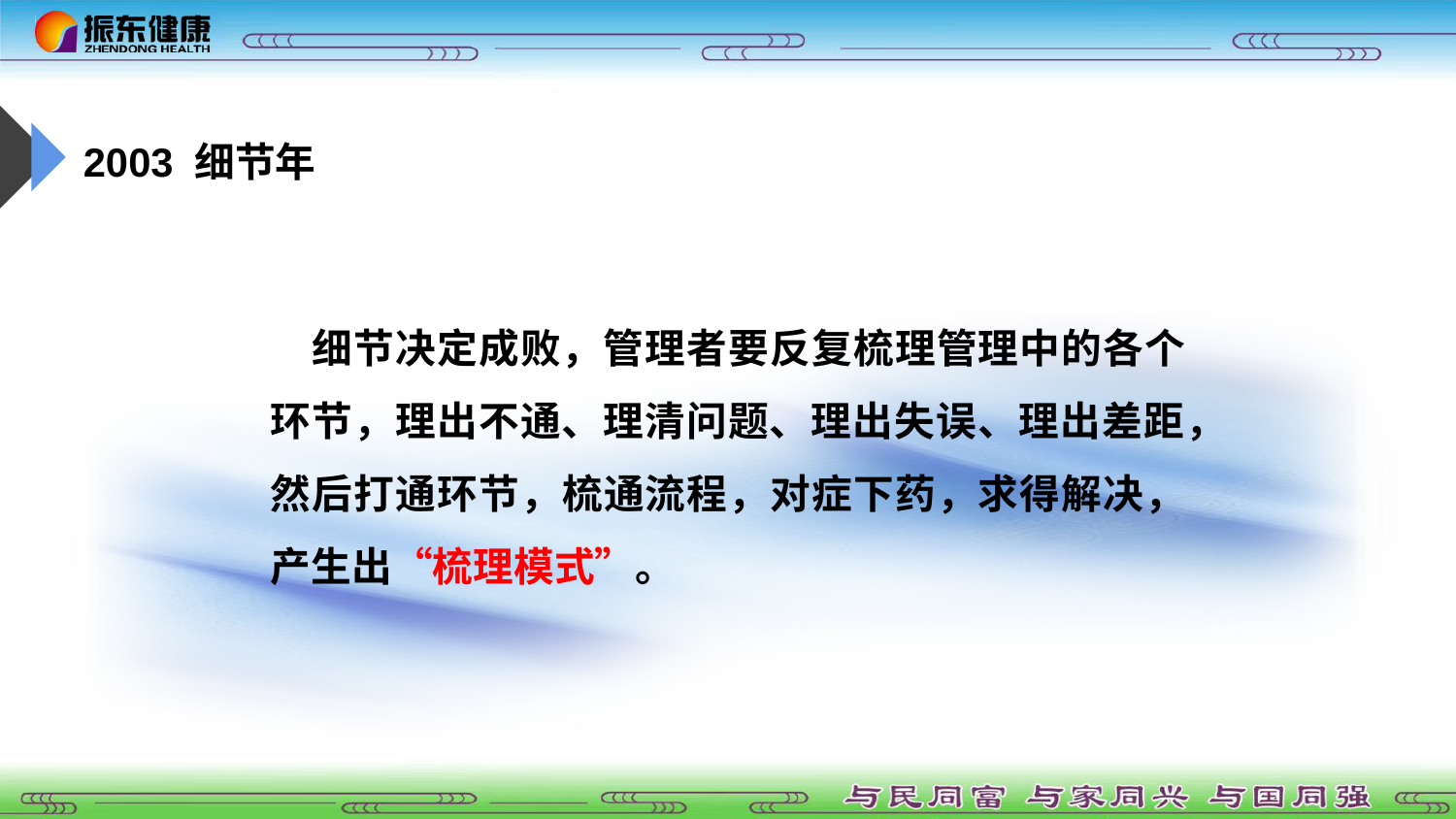

2003 细节年

   细节决定成败，管理者要反复梳理管理中的各个环节，理出不通、理清问题、理出失误、理出差距，然后打通环节，梳通流程，对症下药，求得解决，产生出“梳理模式”。